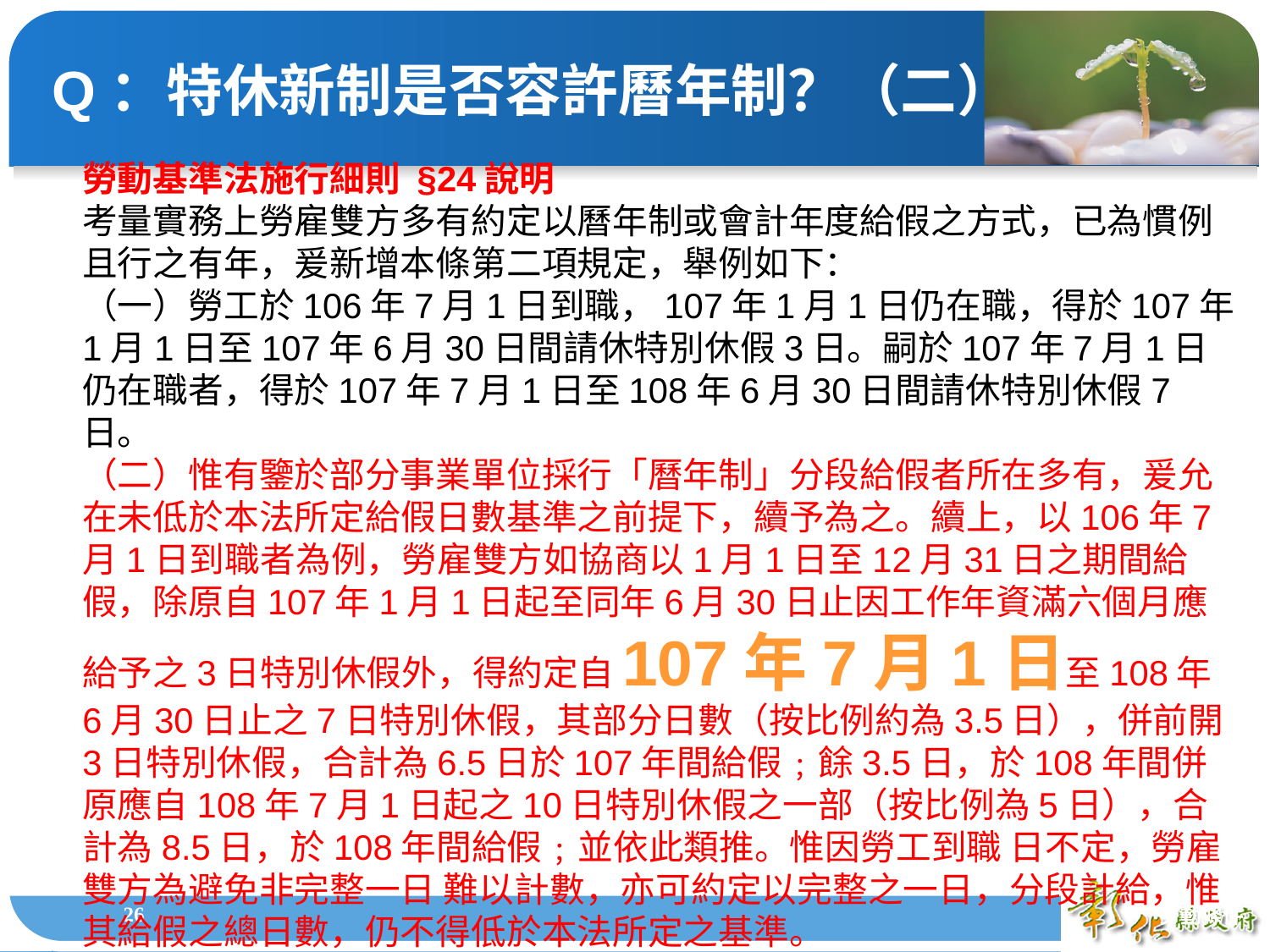

Q：特休新制是否容許曆年制？（二）
勞動基準法施行細則 §24說明
考量實務上勞雇雙方多有約定以曆年制或會計年度給假之方式，已為慣例且行之有年，爰新增本條第二項規定，舉例如下：
（一）勞工於106年7月1日到職，107年1月1日仍在職，得於107年1月1日至107年6月30日間請休特別休假3日。嗣於107年7月1日仍在職者，得於107年7月1日至108年6月30日間請休特別休假7日。
（二）惟有鑒於部分事業單位採行「曆年制」分段給假者所在多有，爰允在未低於本法所定給假日數基準之前提下，續予為之。續上，以106年7月1日到職者為例，勞雇雙方如協商以1月1日至12月31日之期間給假，除原自107年1月1日起至同年6月30日止因工作年資滿六個月應給予之3日特別休假外，得約定自107年7月1日至108年6月30日止之7日特別休假，其部分日數（按比例約為3.5日），併前開3日特別休假，合計為6.5日於107年間給假﹔餘3.5日，於108年間併原應自108年7月1日起之10日特別休假之一部（按比例為5日），合計為8.5日，於108年間給假﹔並依此類推。惟因勞工到職 日不定，勞雇雙方為避免非完整一日 難以計數，亦可約定以完整之一日，分段計給，惟其給假之總日數，仍不得低於本法所定之基準。

26
勞動條件